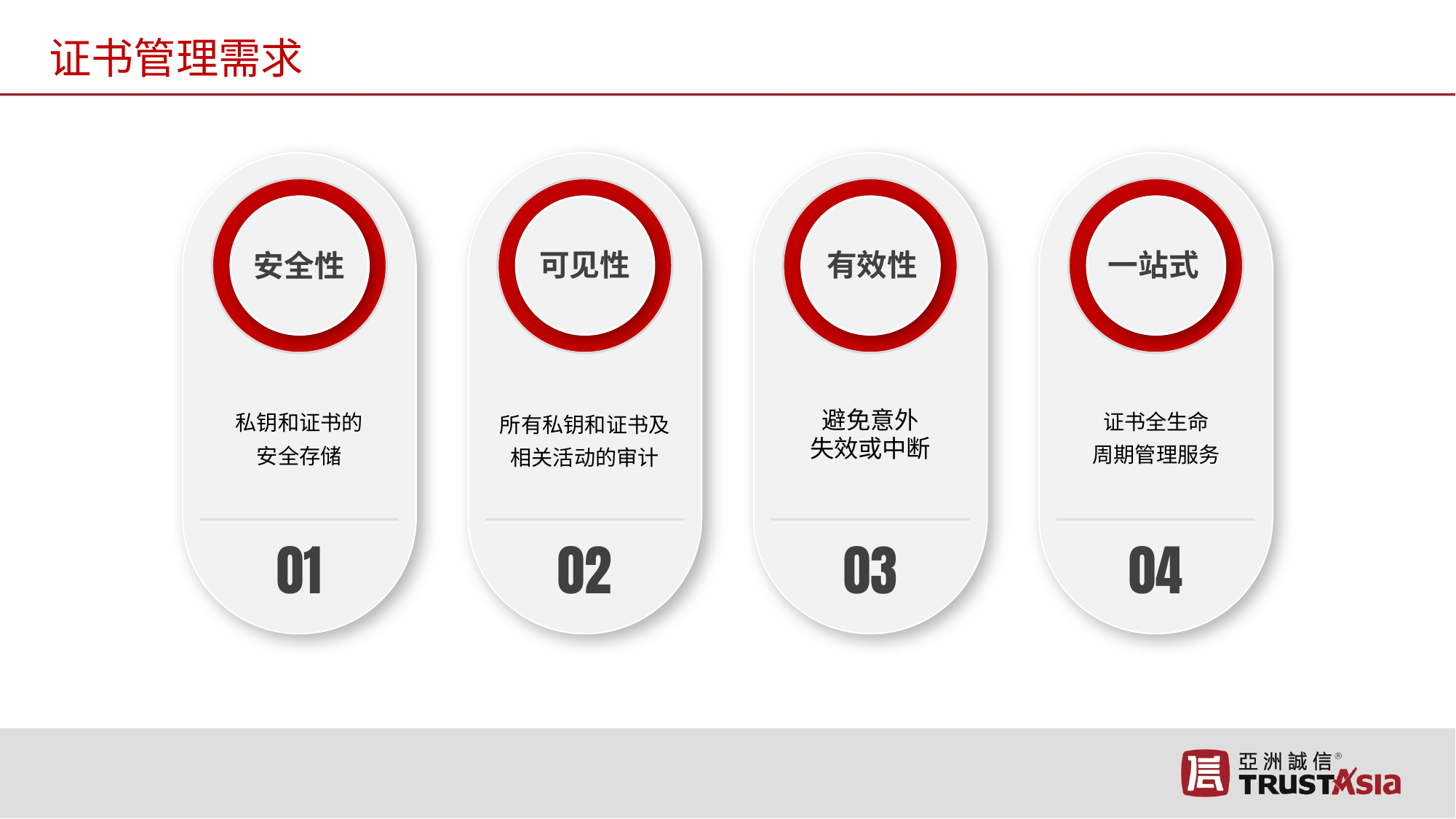

证书管理需求

可见性
有效性
一站式
安全性
证书全生命
周期管理服务
私钥和证书的
安全存储
所有私钥和证书及相关活动的审计
避免意外
失效或中断

01
02
03
04